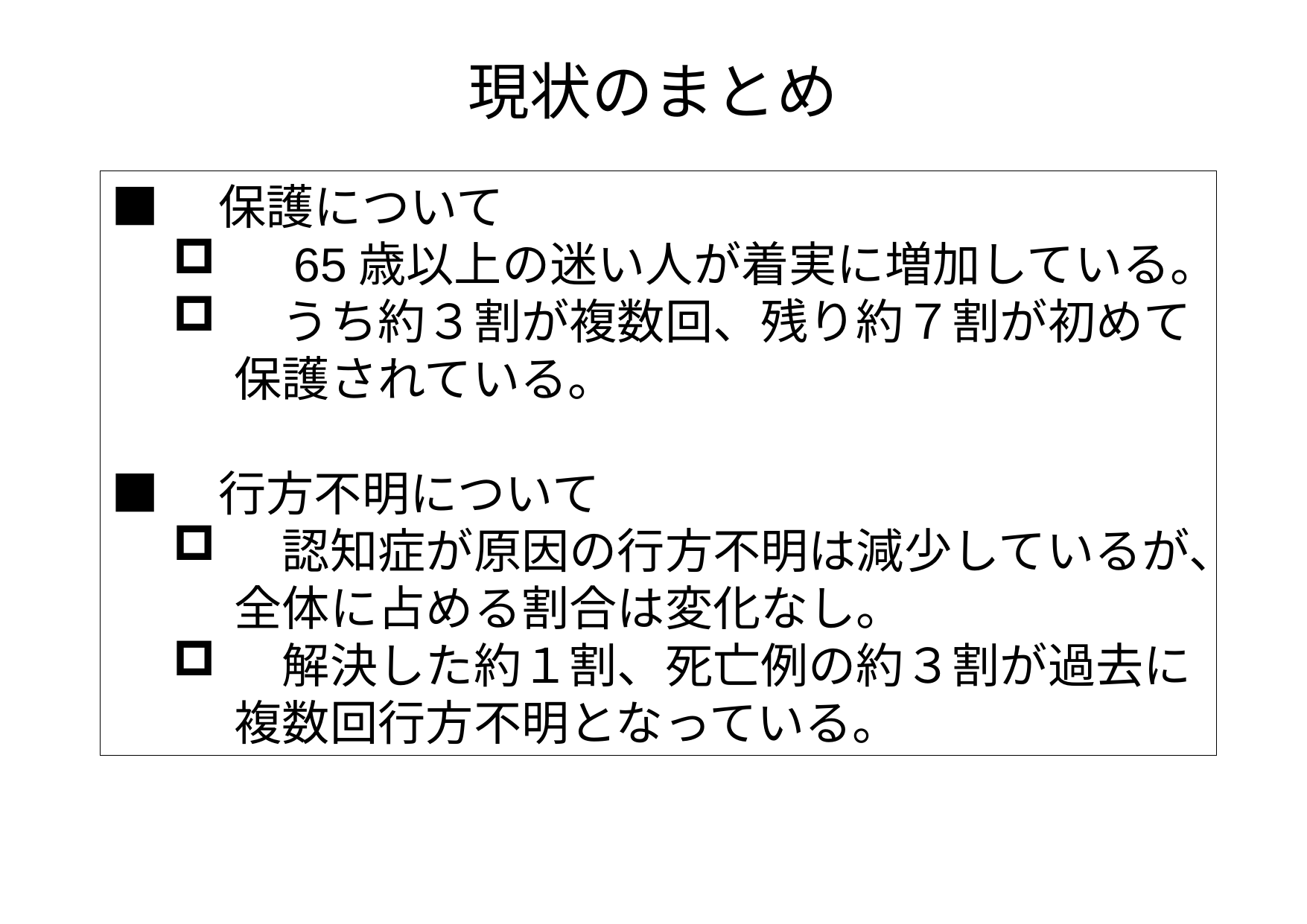

# 現状のまとめ
■　保護について
　65歳以上の迷い人が着実に増加している。
　うち約３割が複数回、残り約７割が初めて保護されている。

■　行方不明について
　認知症が原因の行方不明は減少しているが、全体に占める割合は変化なし。
　解決した約１割、死亡例の約３割が過去に複数回行方不明となっている。